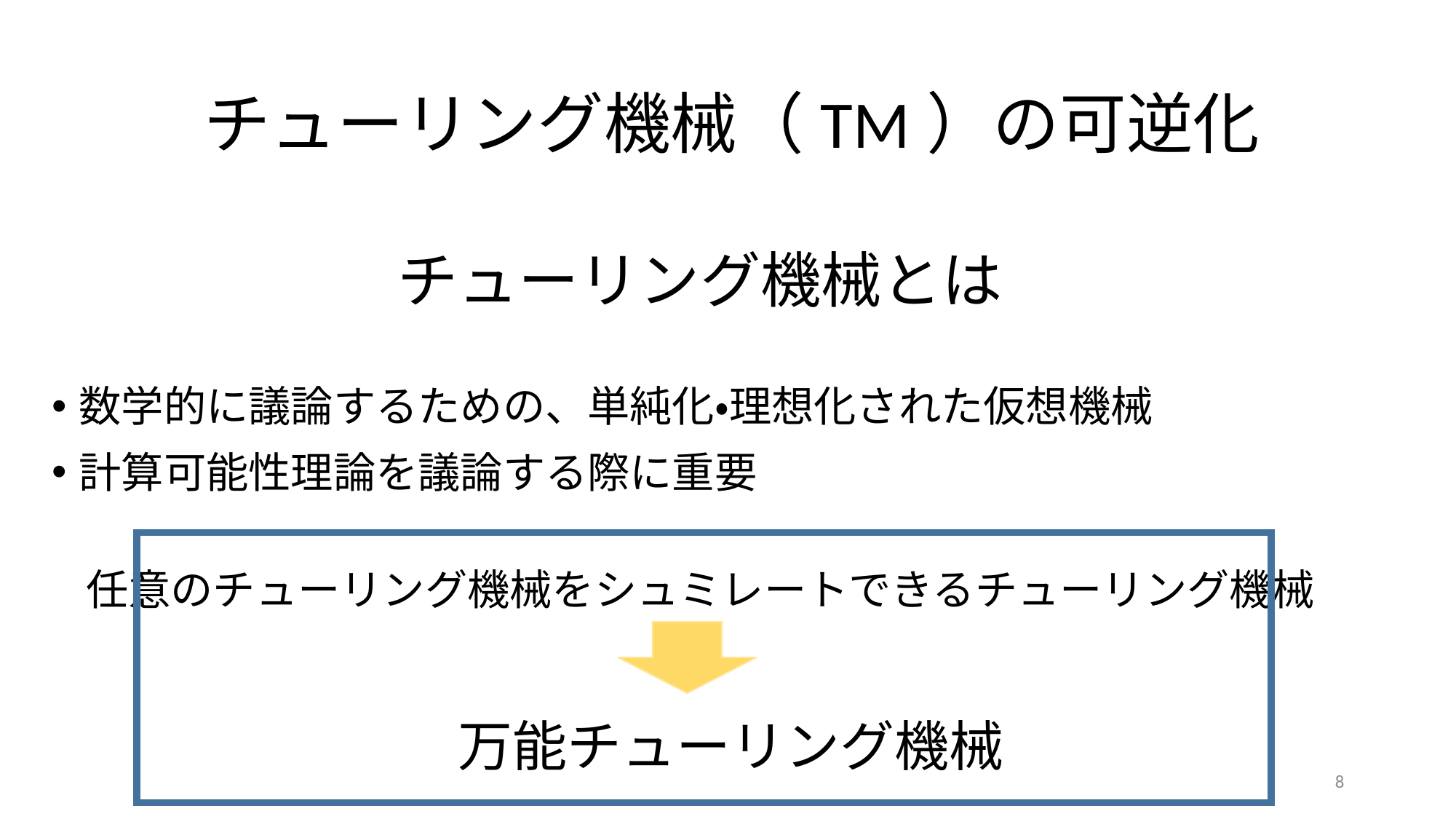

# チューリング機械（TM）の可逆化
チューリング機械とは

数学的に議論するための、単純化・理想化された仮想機械
計算可能性理論を議論する際に重要
任意のチューリング機械をシュミレートできるチューリング機械

万能チューリング機械
8